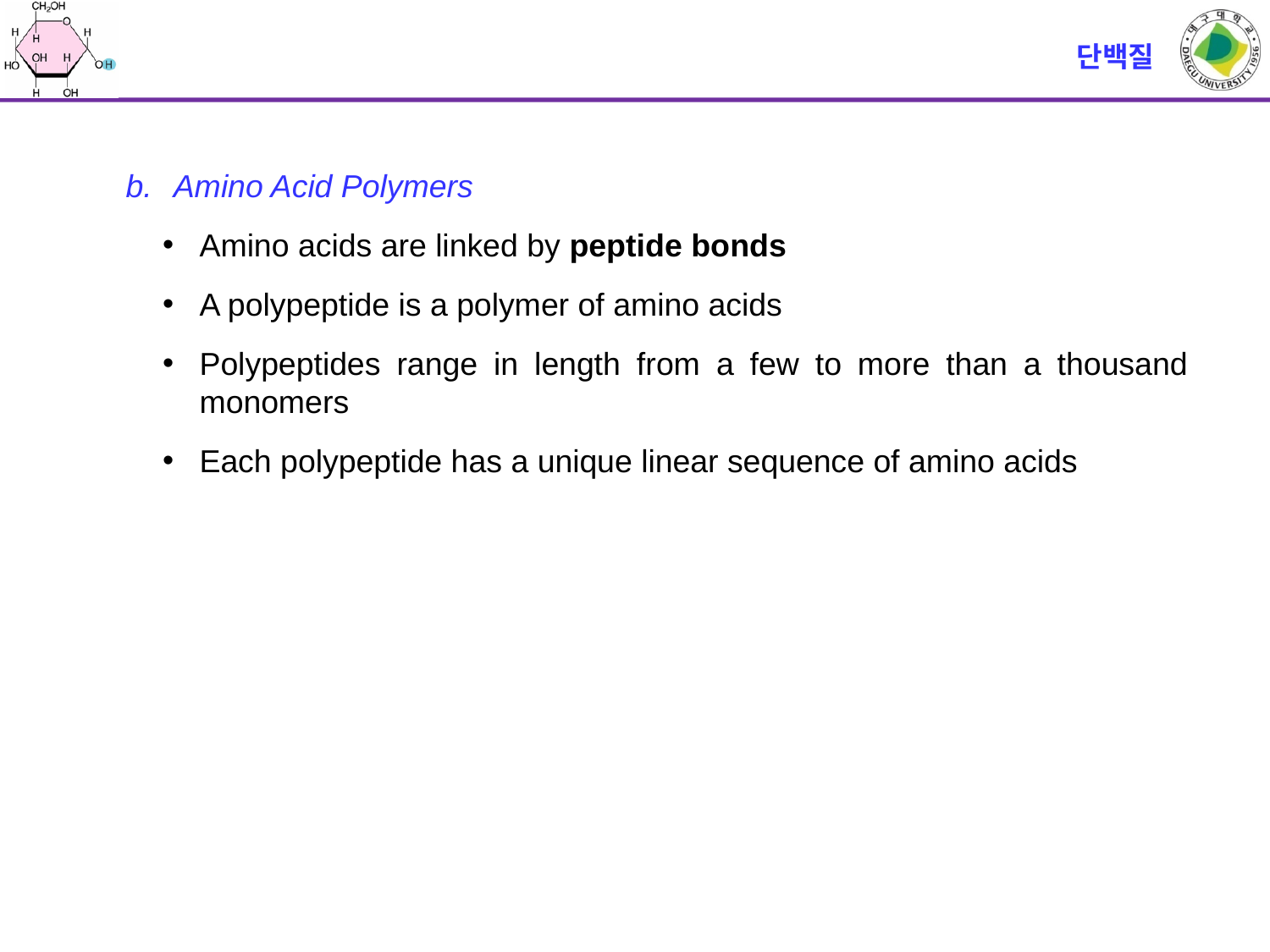

# 단백질
Amino Acid Polymers
Amino acids are linked by peptide bonds
A polypeptide is a polymer of amino acids
Polypeptides range in length from a few to more than a thousand monomers
Each polypeptide has a unique linear sequence of amino acids